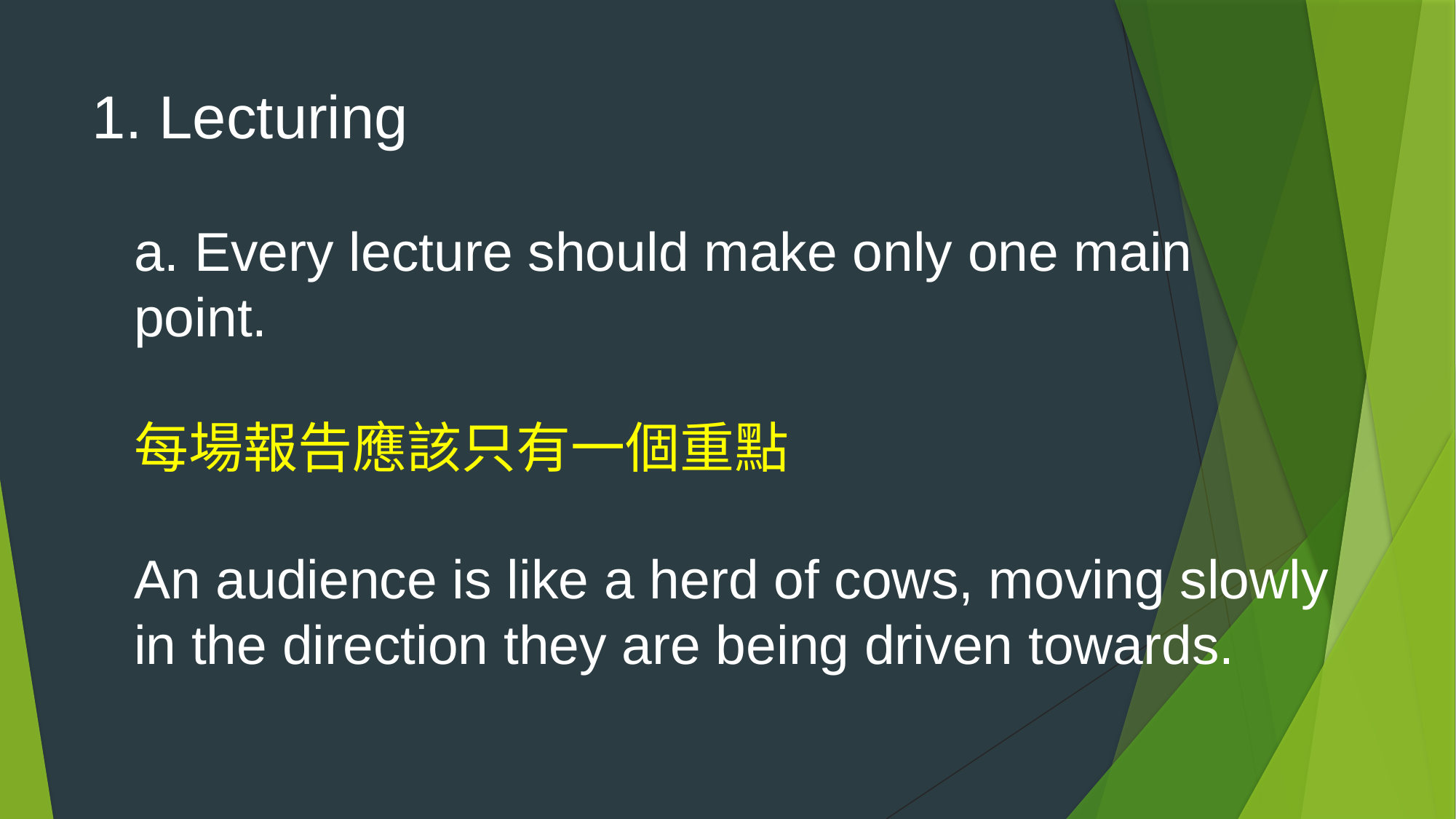

# 1. Lecturing a. Every lecture should make only one main point. 每場報告應該只有一個重點 An audience is like a herd of cows, moving slowly in the direction they are being driven towards.